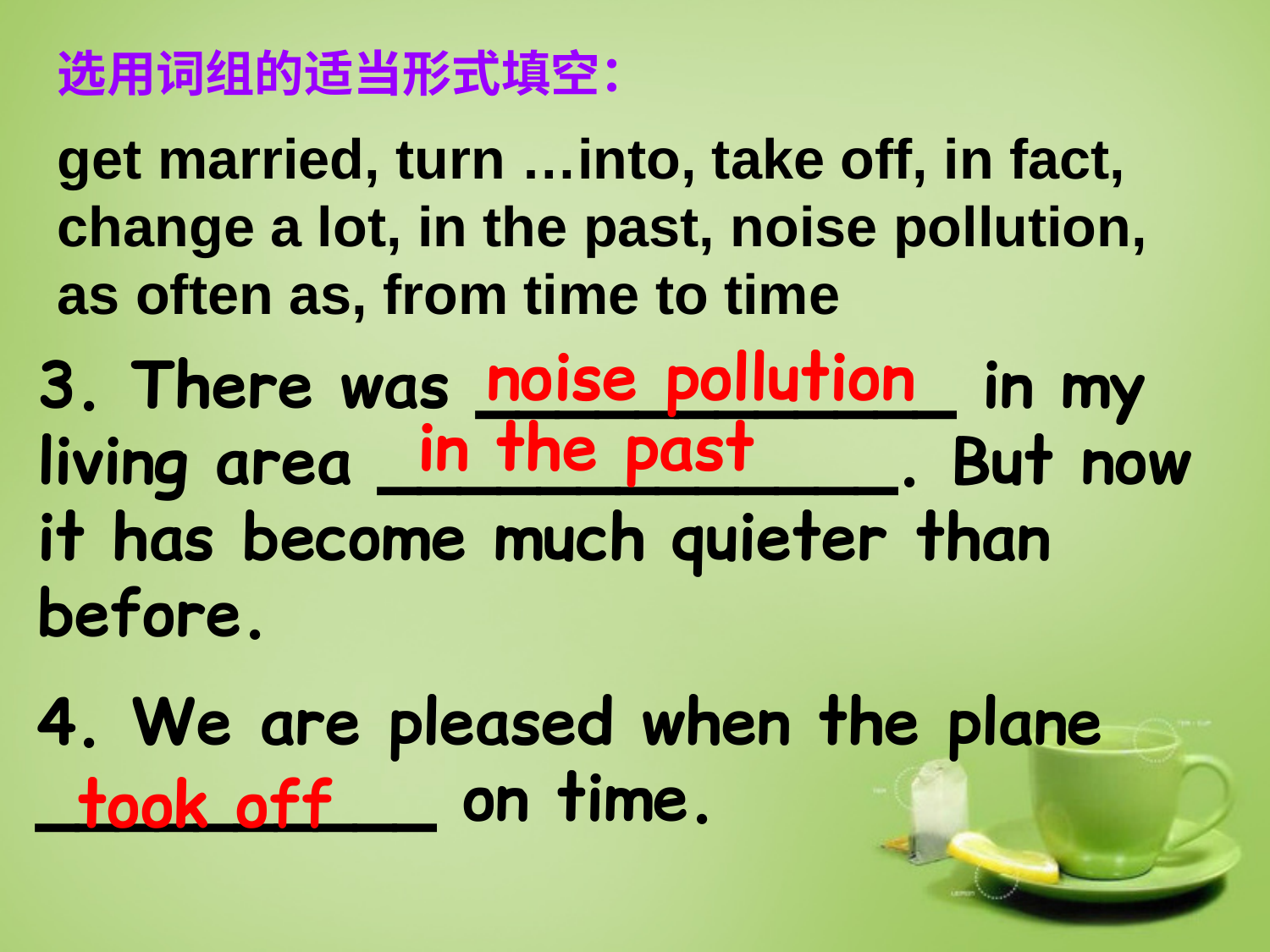

选用词组的适当形式填空：
get married, turn …into, take off, in fact, change a lot, in the past, noise pollution, as often as, from time to time
noise pollution
3. There was ____________ in my living area _____________. But now it has become much quieter than before.
4. We are pleased when the plane __________ on time.
in the past
took off